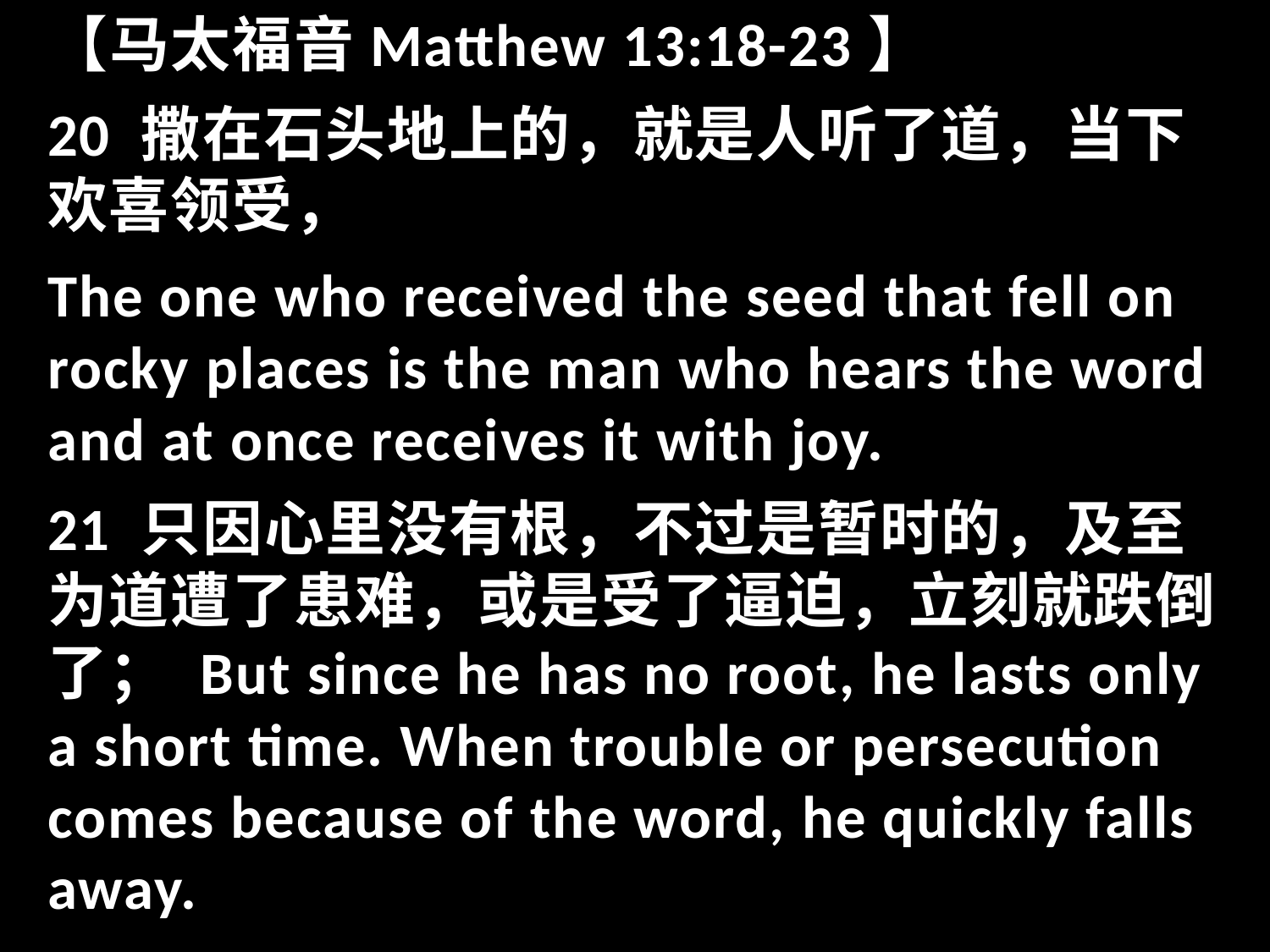

【马太福音Matthew 13:18-23】
20 撒在石头地上的，就是人听了道，当下欢喜领受，
The one who received the seed that fell on rocky places is the man who hears the word and at once receives it with joy.
21 只因心里没有根，不过是暂时的，及至为道遭了患难，或是受了逼迫，立刻就跌倒了； But since he has no root, he lasts only a short time. When trouble or persecution comes because of the word, he quickly falls away.